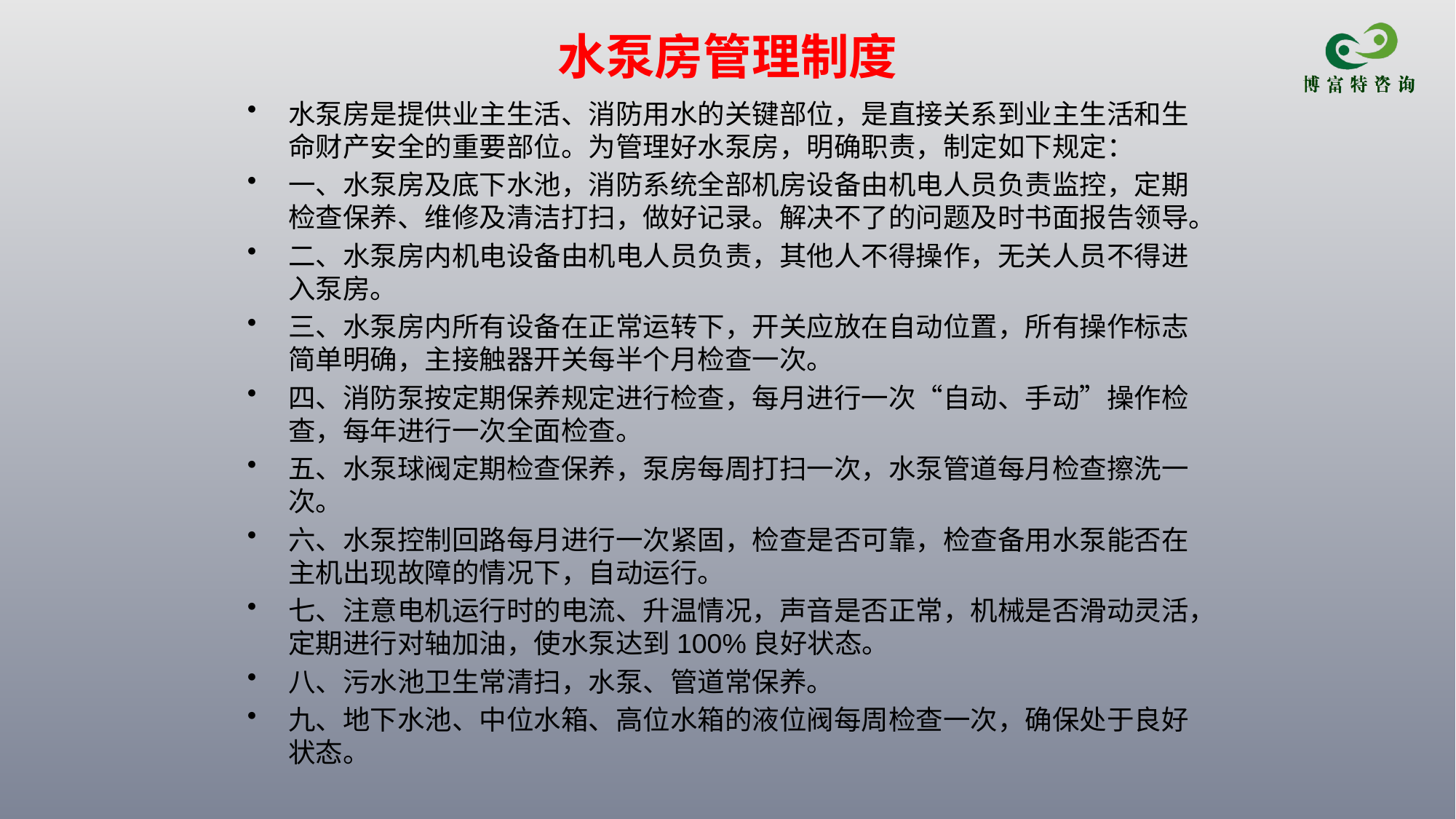

# 水泵房管理制度
水泵房是提供业主生活、消防用水的关键部位，是直接关系到业主生活和生命财产安全的重要部位。为管理好水泵房，明确职责，制定如下规定：
一、水泵房及底下水池，消防系统全部机房设备由机电人员负责监控，定期检查保养、维修及清洁打扫，做好记录。解决不了的问题及时书面报告领导。
二、水泵房内机电设备由机电人员负责，其他人不得操作，无关人员不得进入泵房。
三、水泵房内所有设备在正常运转下，开关应放在自动位置，所有操作标志简单明确，主接触器开关每半个月检查一次。
四、消防泵按定期保养规定进行检查，每月进行一次“自动、手动”操作检查，每年进行一次全面检查。
五、水泵球阀定期检查保养，泵房每周打扫一次，水泵管道每月检查擦洗一次。
六、水泵控制回路每月进行一次紧固，检查是否可靠，检查备用水泵能否在主机出现故障的情况下，自动运行。
七、注意电机运行时的电流、升温情况，声音是否正常，机械是否滑动灵活，定期进行对轴加油，使水泵达到100%良好状态。
八、污水池卫生常清扫，水泵、管道常保养。
九、地下水池、中位水箱、高位水箱的液位阀每周检查一次，确保处于良好状态。